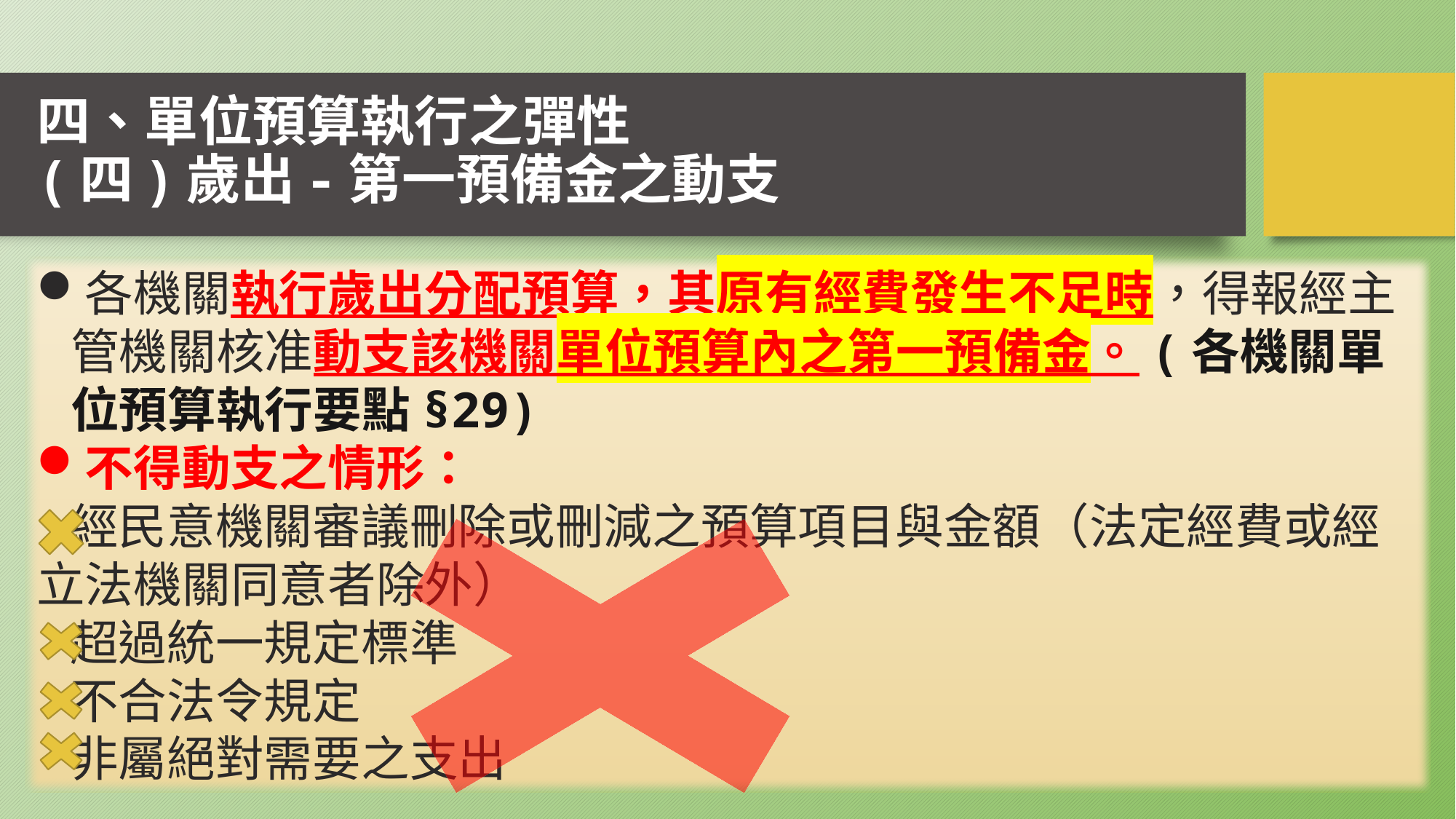

# 四、單位預算執行之彈性 (四)歲出-第一預備金之動支
各機關執行歲出分配預算，其原有經費發生不足時，得報經主管機關核准動支該機關單位預算內之第一預備金。(各機關單位預算執行要點§29)
不得動支之情形：
  經民意機關審議刪除或刪減之預算項目與金額（法定經費或經立法機關同意者除外）
  超過統一規定標準
  不合法令規定
  非屬絕對需要之支出